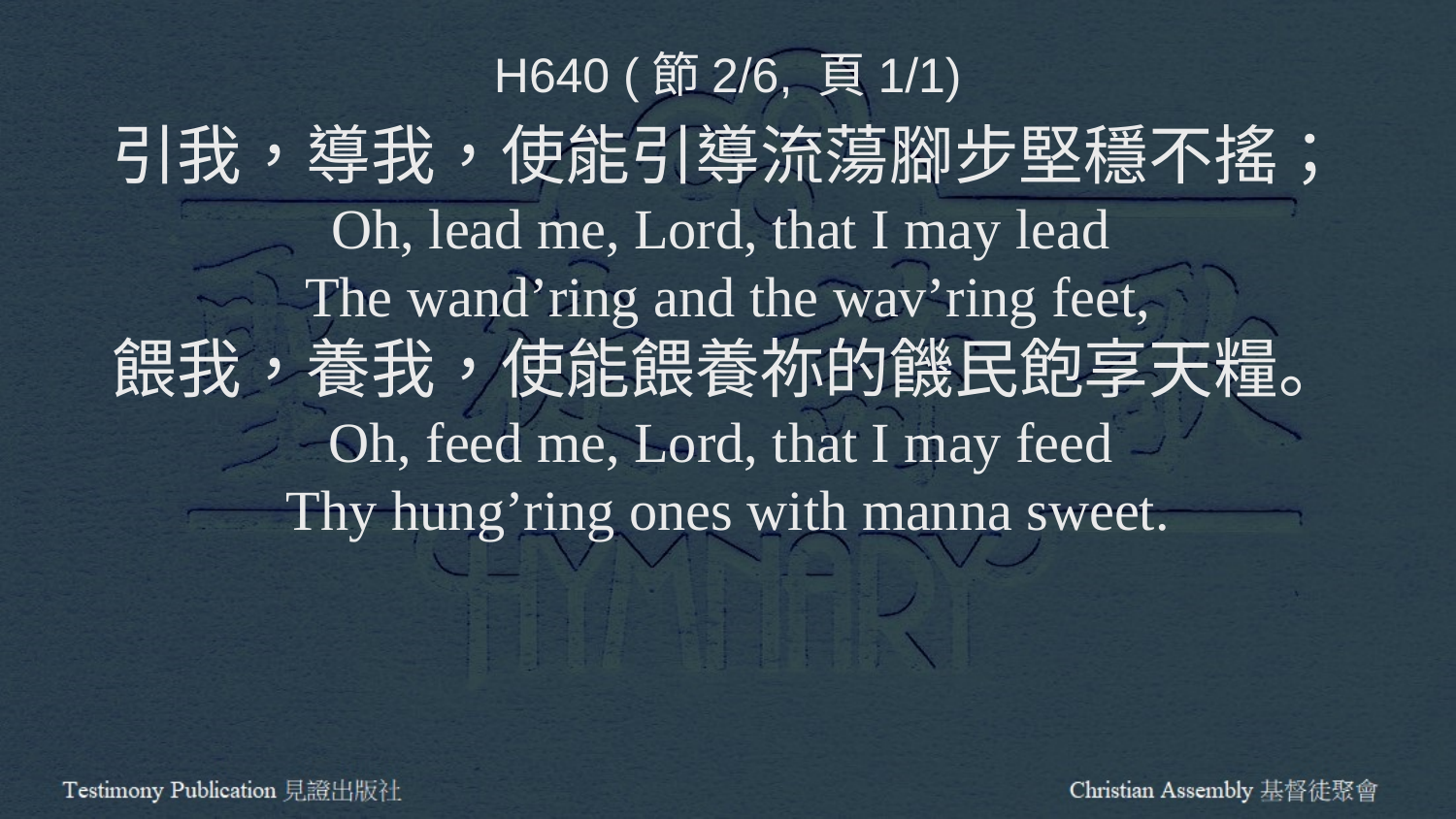

H640 (節2/6, 頁1/1)
引我，導我，使能引導流蕩腳步堅穩不搖；
Oh, lead me, Lord, that I may lead
The wand’ring and the wav’ring feet,
餵我，養我，使能餵養祢的饑民飽享天糧。
Oh, feed me, Lord, that I may feed
Thy hung’ring ones with manna sweet.